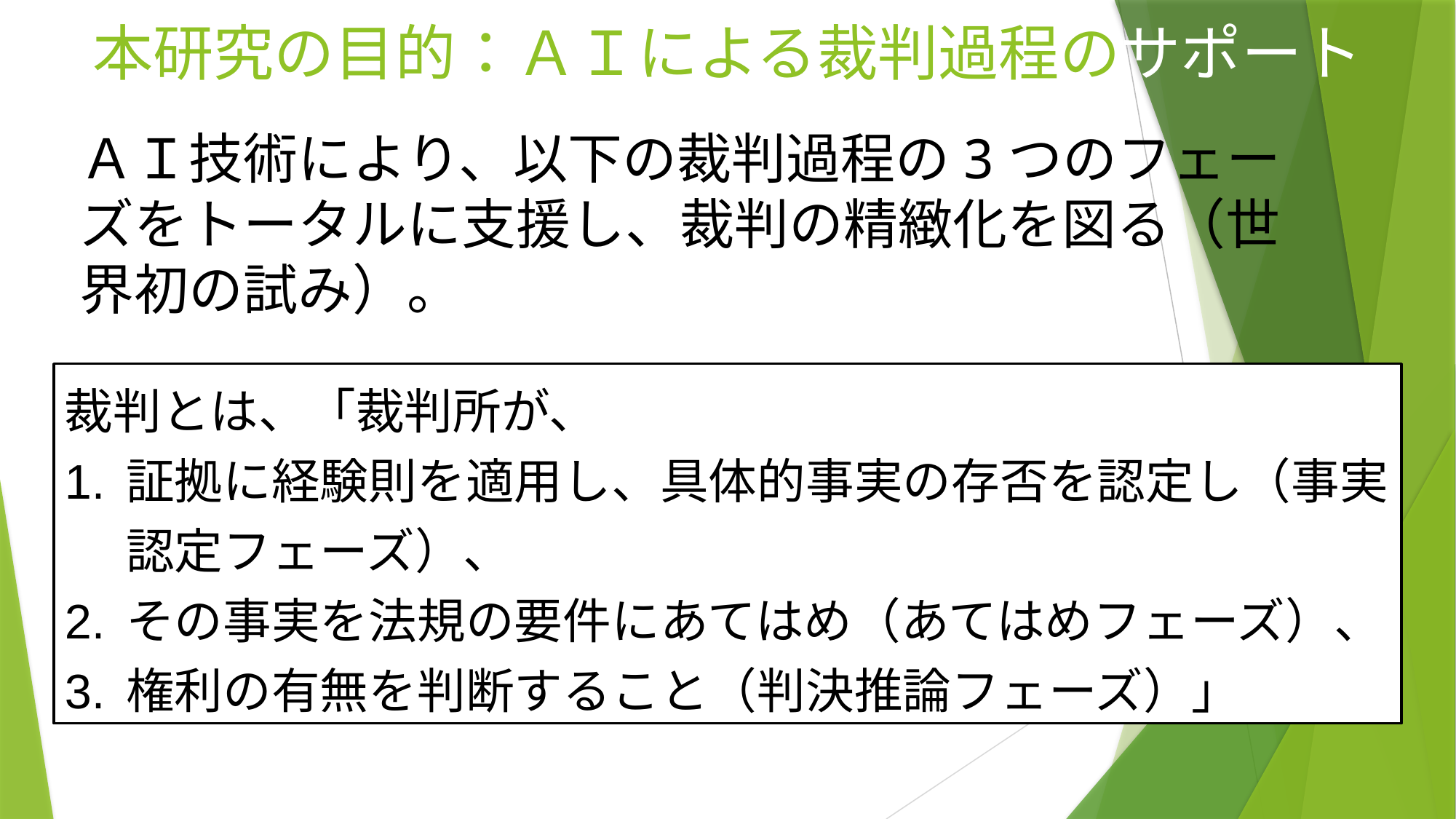

# 本研究の目的：ＡＩによる裁判過程のサポート
ＡＩ技術により、以下の裁判過程の3つのフェーズをトータルに支援し、裁判の精緻化を図る（世界初の試み）。
裁判とは、「裁判所が、
証拠に経験則を適用し、具体的事実の存否を認定し（事実認定フェーズ）、
その事実を法規の要件にあてはめ（あてはめフェーズ）、
権利の有無を判断すること（判決推論フェーズ）」